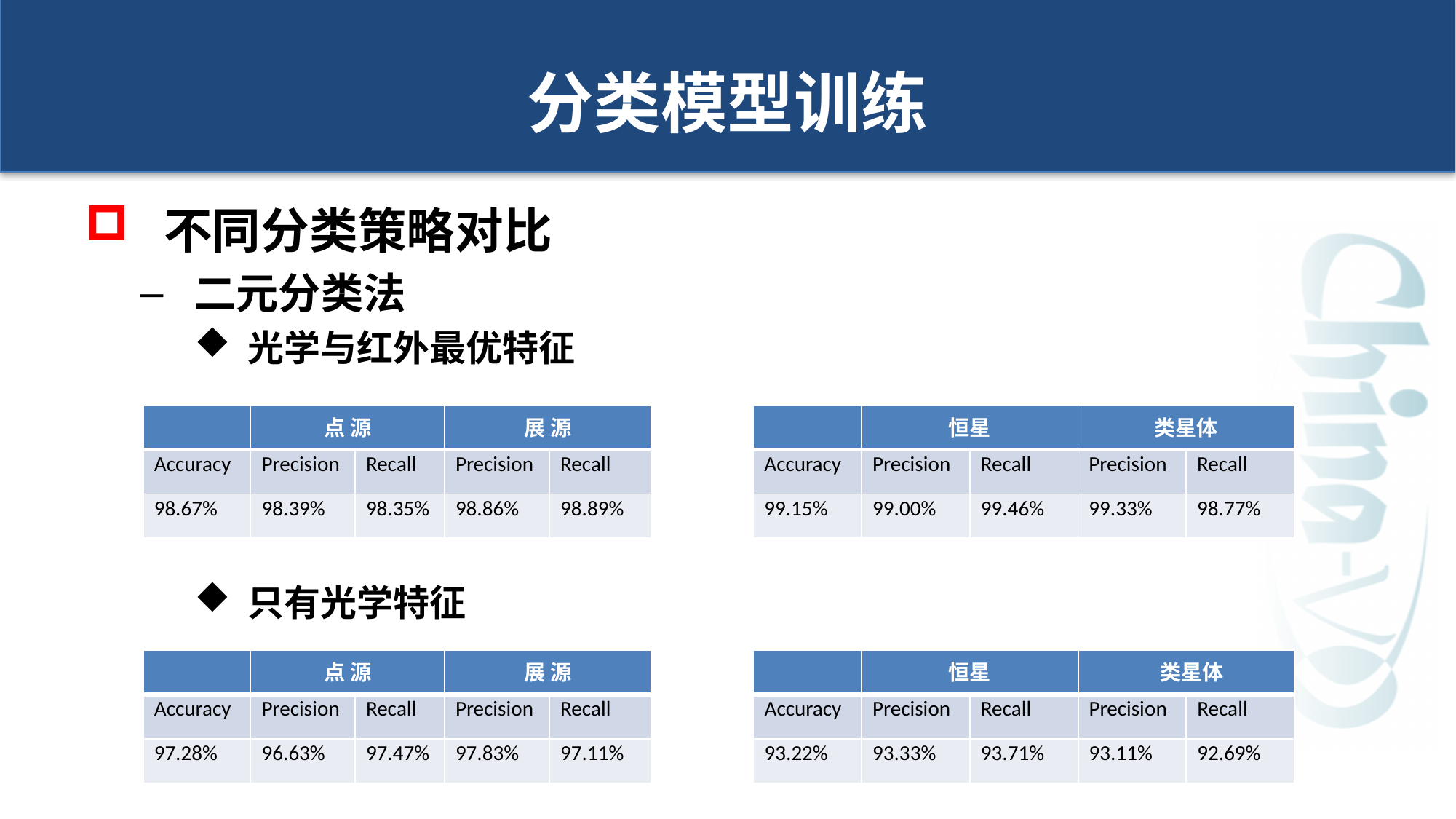

# 分类模型训练
  不同分类策略对比
 二元分类法
 光学与红外最优特征

 只有光学特征

|  | 点 源 |  | 展 源 |  |
| --- | --- | --- | --- | --- |
| Accuracy | Precision | Recall | Precision | Recall |
| 98.67% | 98.39% | 98.35% | 98.86% | 98.89% |
|  | 恒星 |  | 类星体 |  |
| --- | --- | --- | --- | --- |
| Accuracy | Precision | Recall | Precision | Recall |
| 99.15% | 99.00% | 99.46% | 99.33% | 98.77% |
|  | 点 源 |  | 展 源 |  |
| --- | --- | --- | --- | --- |
| Accuracy | Precision | Recall | Precision | Recall |
| 97.28% | 96.63% | 97.47% | 97.83% | 97.11% |
|  | 恒星 |  | 类星体 |  |
| --- | --- | --- | --- | --- |
| Accuracy | Precision | Recall | Precision | Recall |
| 93.22% | 93.33% | 93.71% | 93.11% | 92.69% |